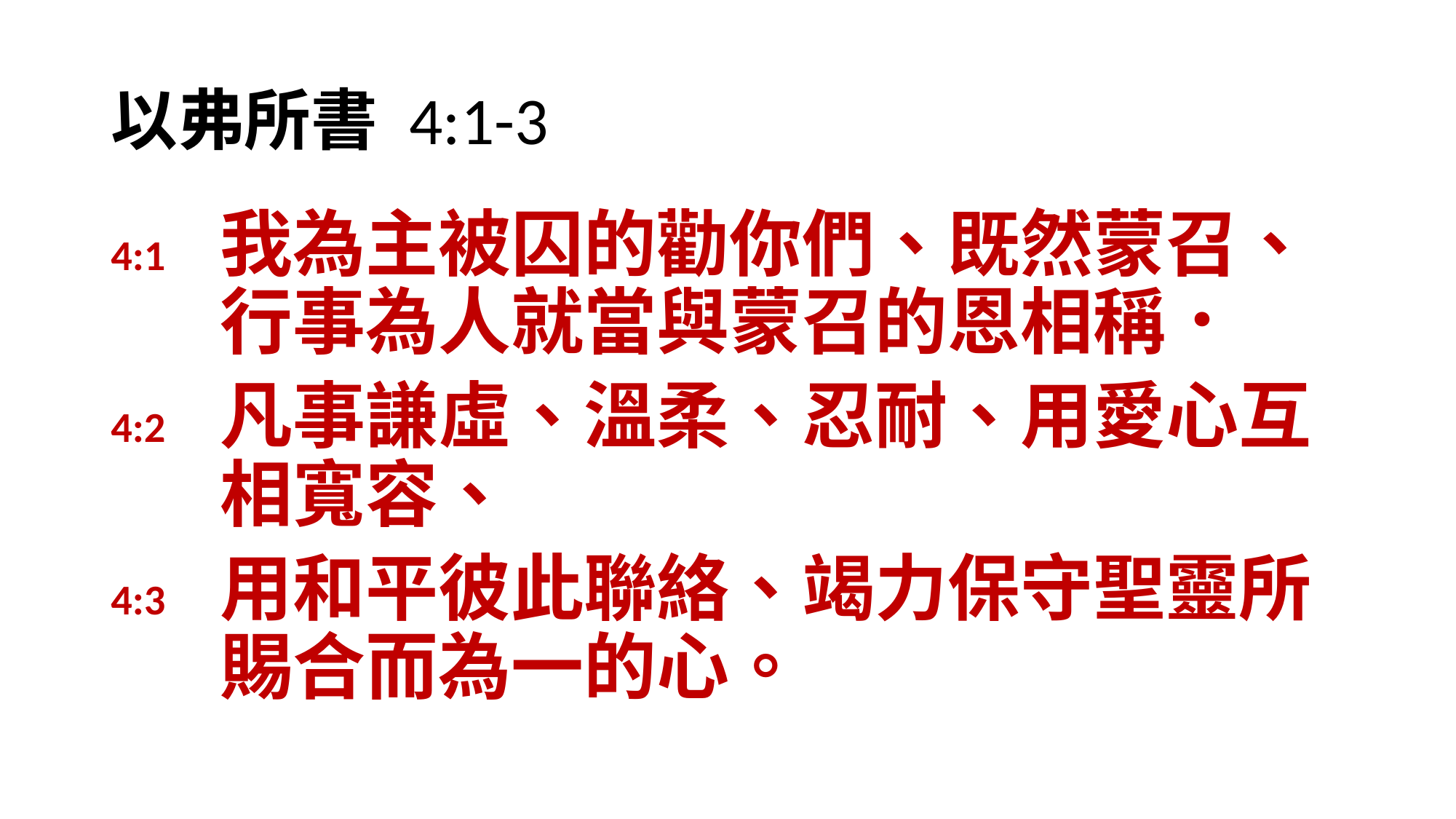

# 以弗所書 4:1-3
4:1	我為主被囚的勸你們、既然蒙召、	行事為人就當與蒙召的恩相稱．
4:2	凡事謙虛、溫柔、忍耐、用愛心互	相寬容、
4:3	用和平彼此聯絡、竭力保守聖靈所	賜合而為一的心。